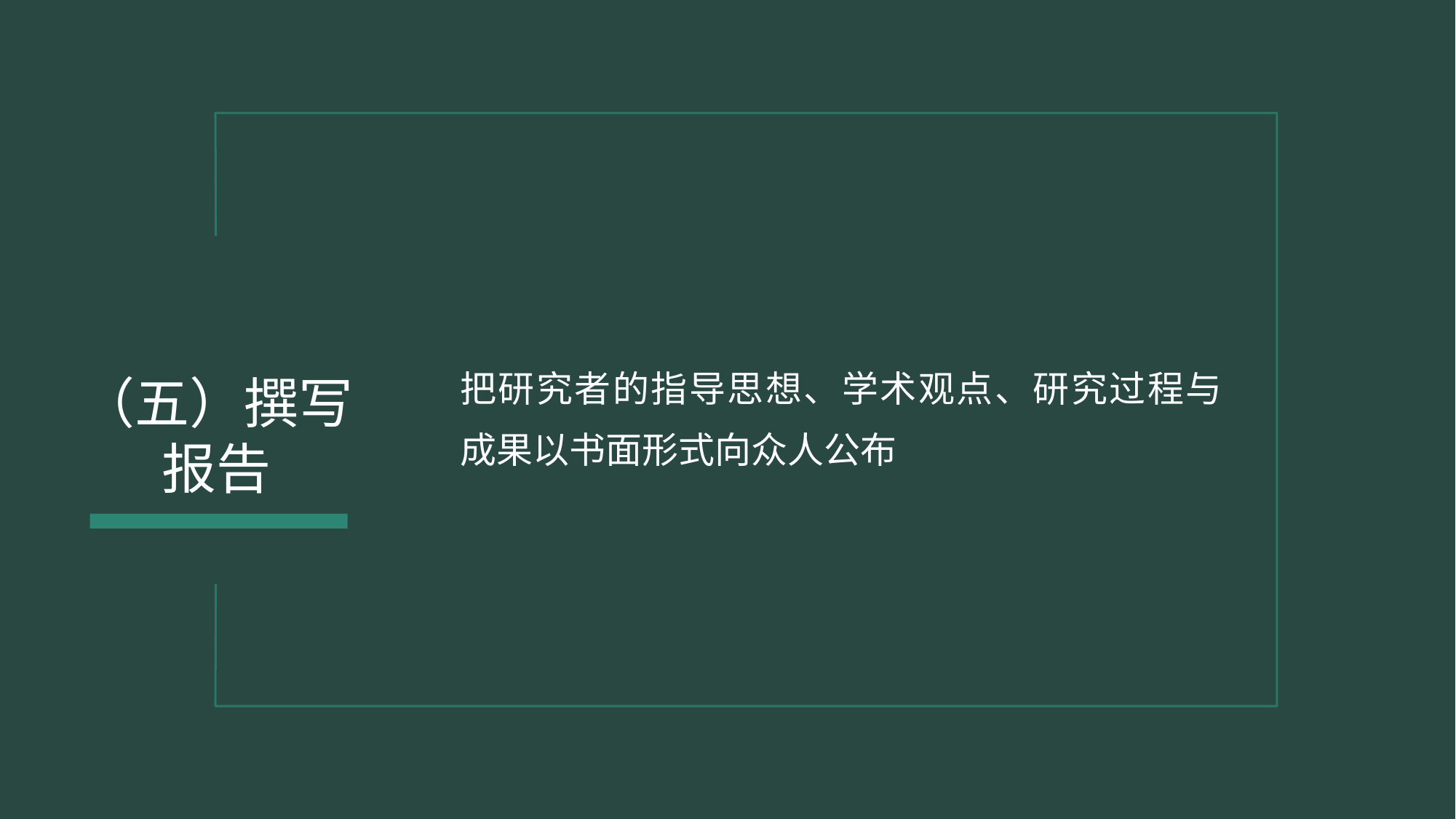

把研究者的指导思想、学术观点、研究过程与成果以书面形式向众人公布
# （五）撰写报告